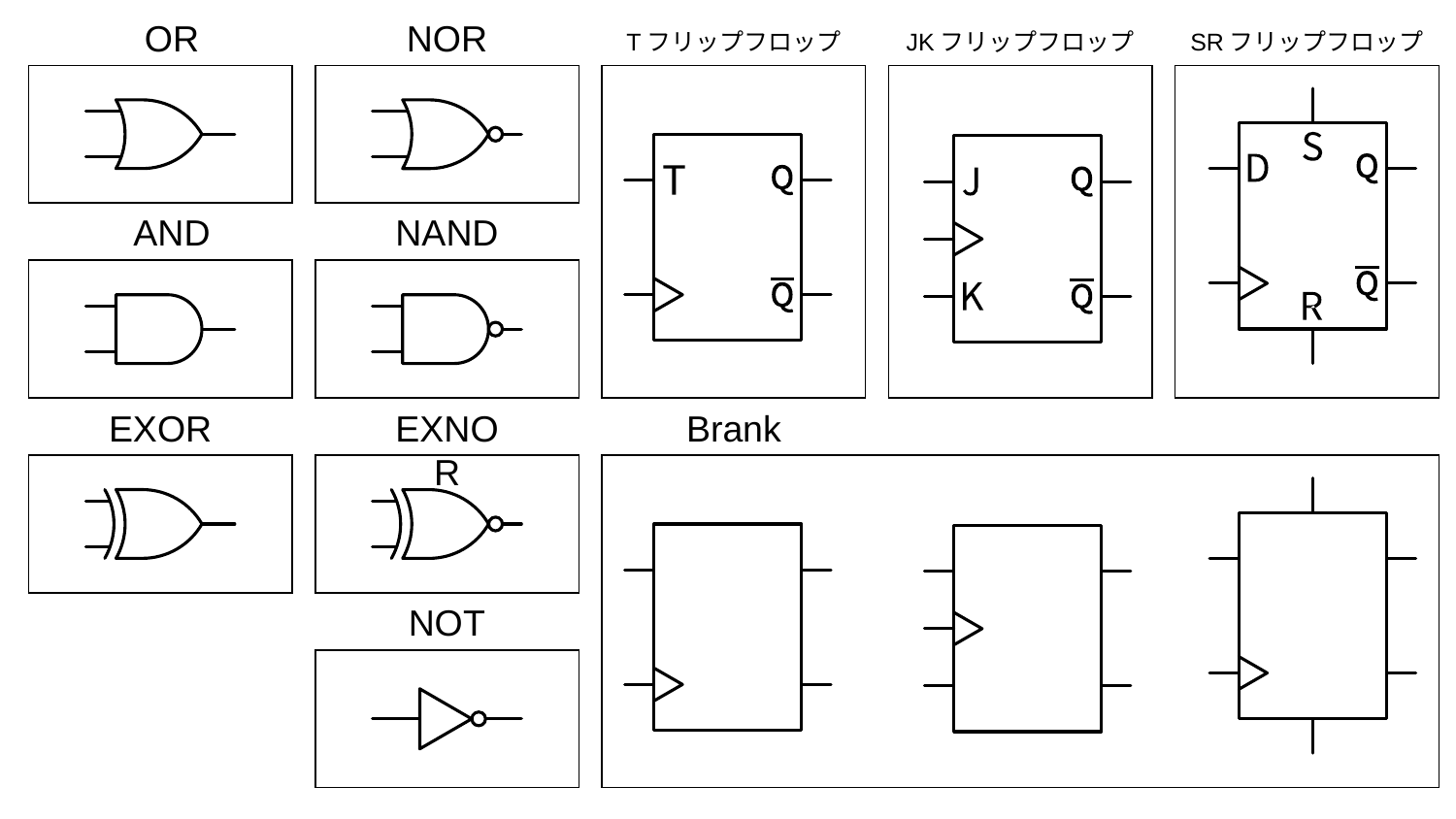

OR
NOR
Tフリップフロップ
JKフリップフロップ
SRフリップフロップ

AND
NAND

EXOR
EXNOR
Brank

NOT